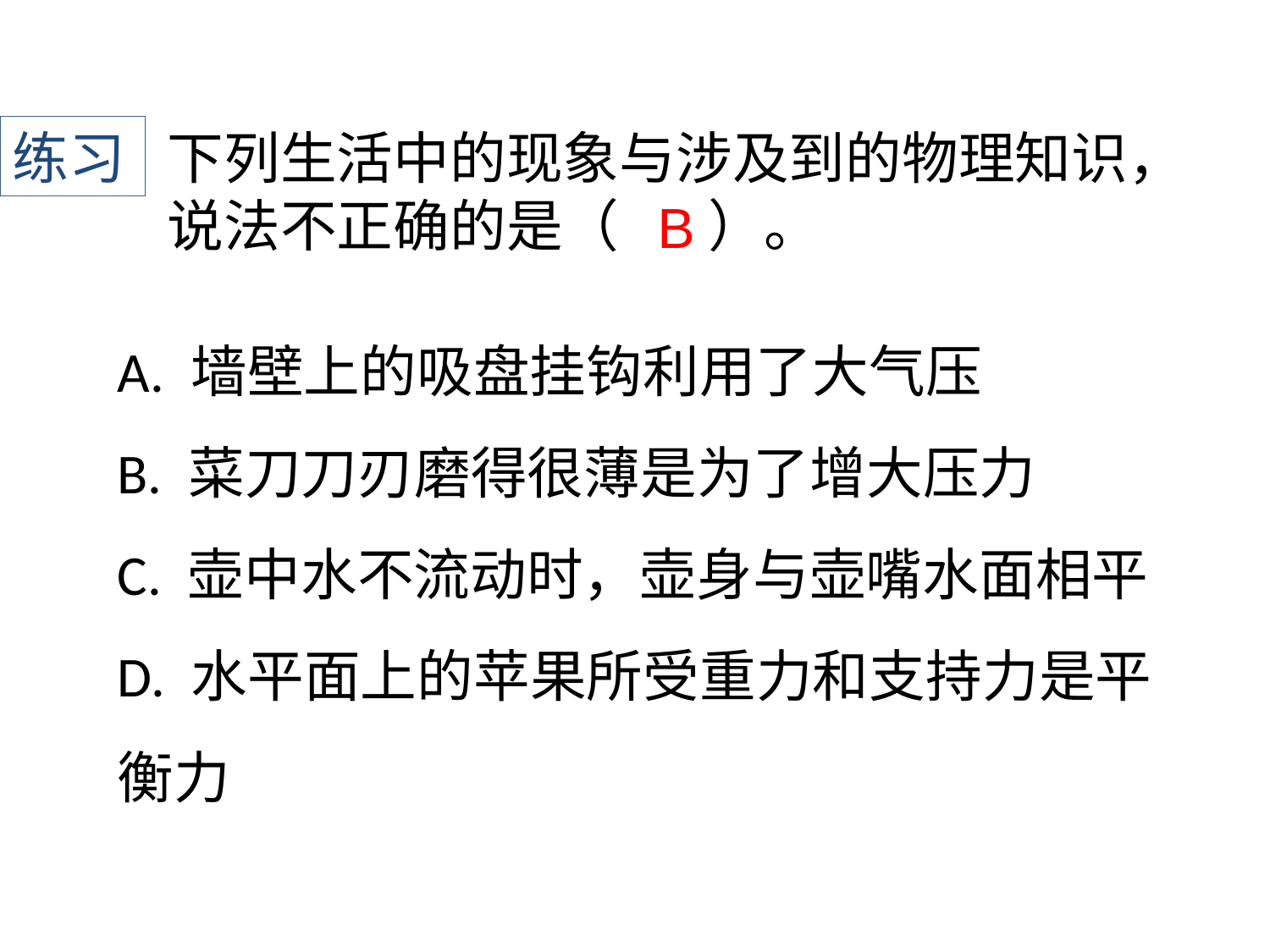

练习
下列生活中的现象与涉及到的物理知识，说法不正确的是（       ）。
B
A. 墙壁上的吸盘挂钩利用了大气压
B. 菜刀刀刃磨得很薄是为了增大压力
C. 壶中水不流动时，壶身与壶嘴水面相平
D. 水平面上的苹果所受重力和支持力是平衡力